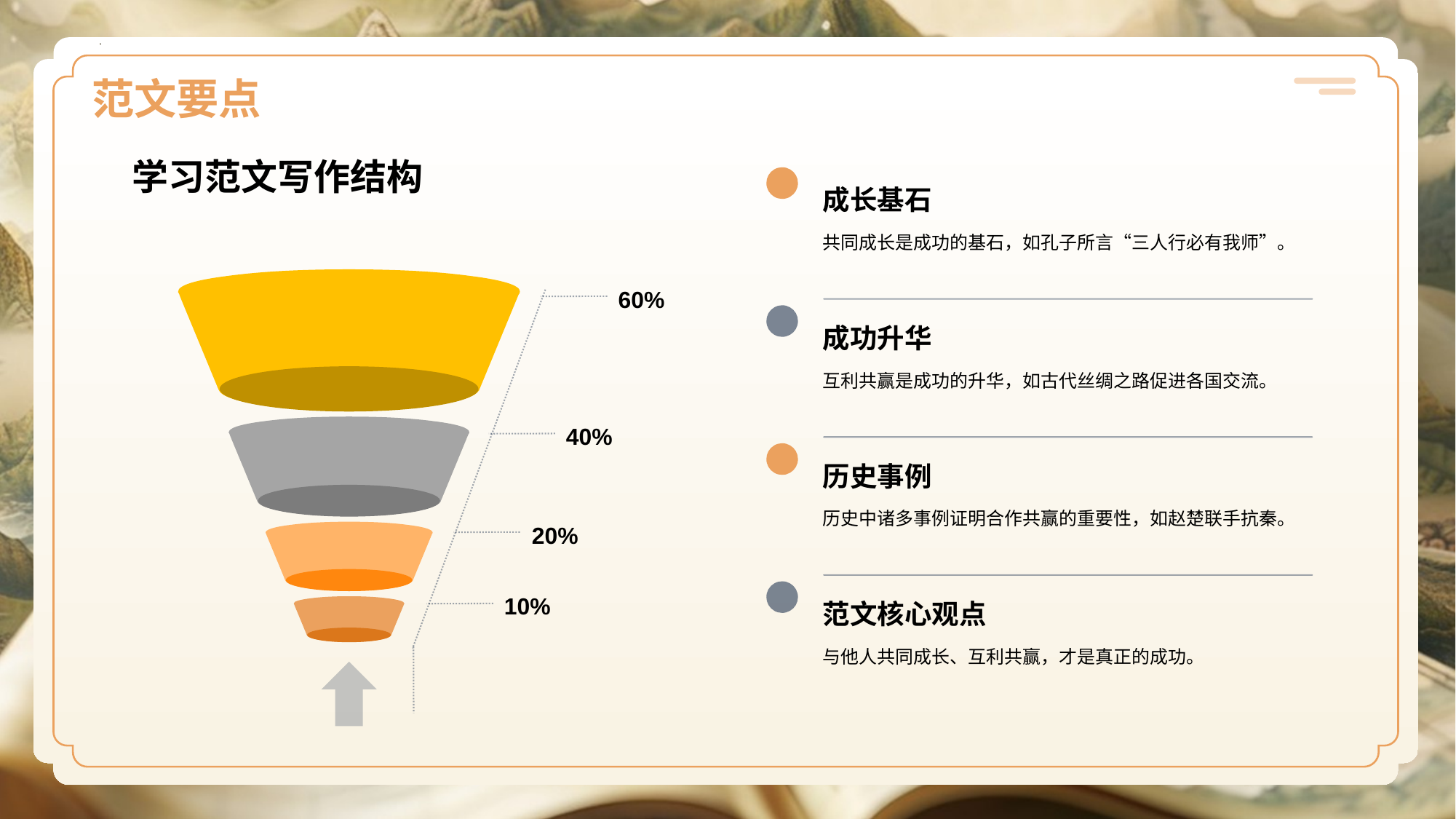

# 范文要点
学习范文写作结构

成长基石
共同成长是成功的基石，如孔子所言“三人行必有我师”。
60%

成功升华
互利共赢是成功的升华，如古代丝绸之路促进各国交流。
40%

历史事例
历史中诸多事例证明合作共赢的重要性，如赵楚联手抗秦。
20%

10%
范文核心观点
与他人共同成长、互利共赢，才是真正的成功。